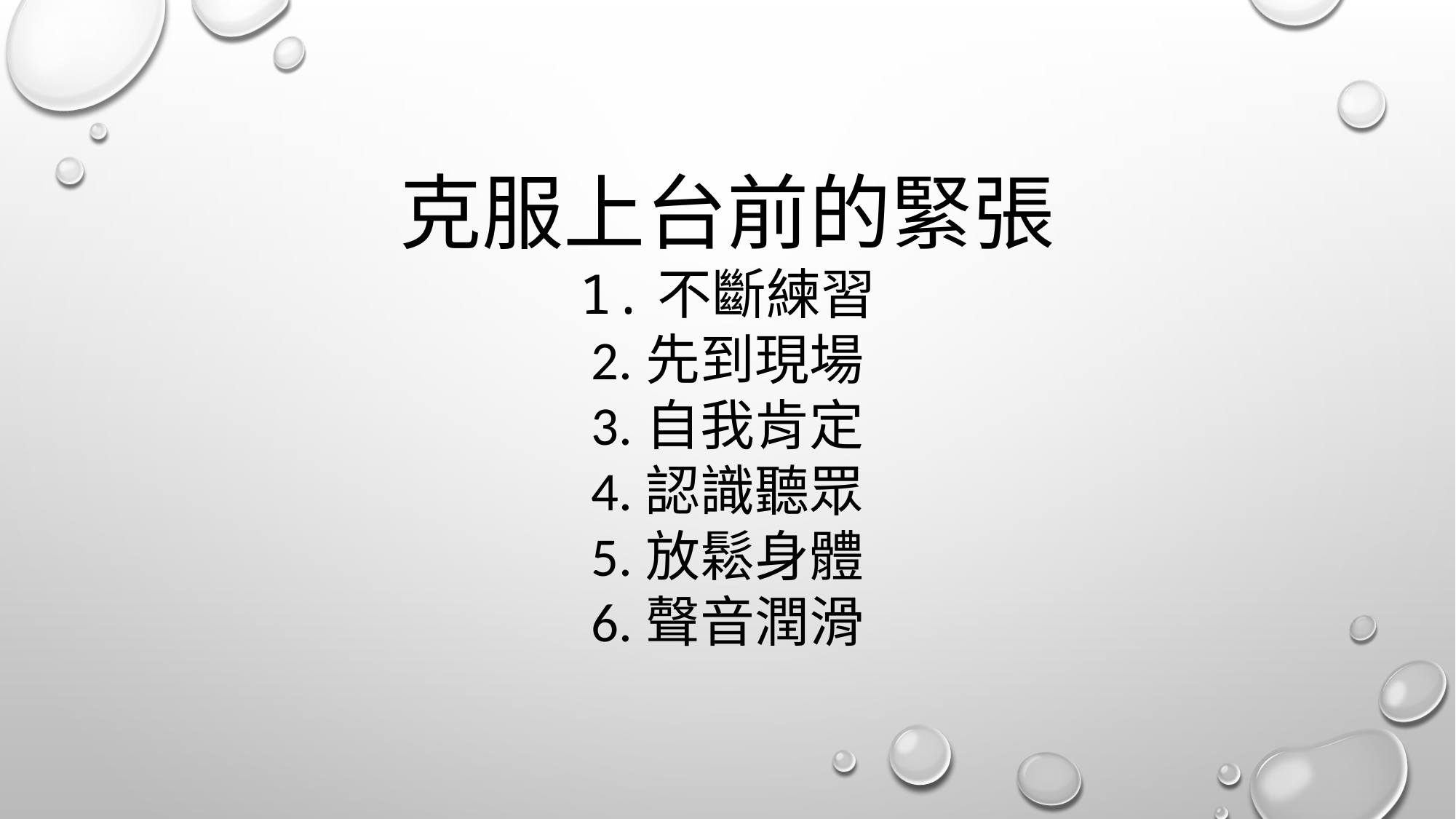

克服上台前的緊張
1.不斷練習
2.先到現場
3.自我肯定
4.認識聽眾
5.放鬆身體
6.聲音潤滑